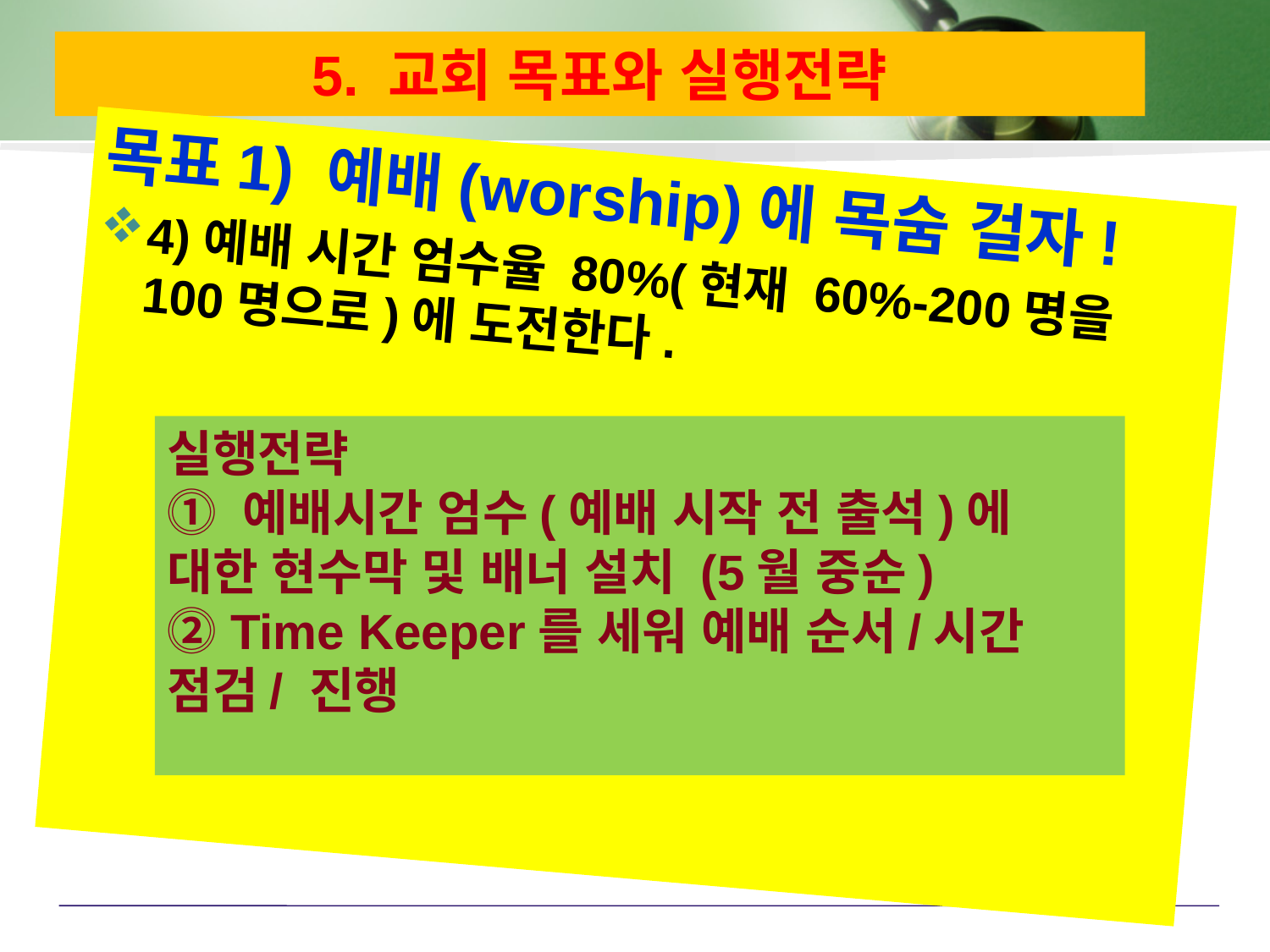

# 5. 교회 목표와 실행전략
목표1) 예배(worship)에 목숨 걸자!
4)예배 시간 엄수율 80%(현재 60%-200명을 100명으로)에 도전한다.

실행전략
⓵ 예배시간 엄수(예배 시작 전 출석)에 대한 현수막 및 배너 설치 (5월 중순)
⓶ Time Keeper를 세워 예배 순서/시간 점검/ 진행